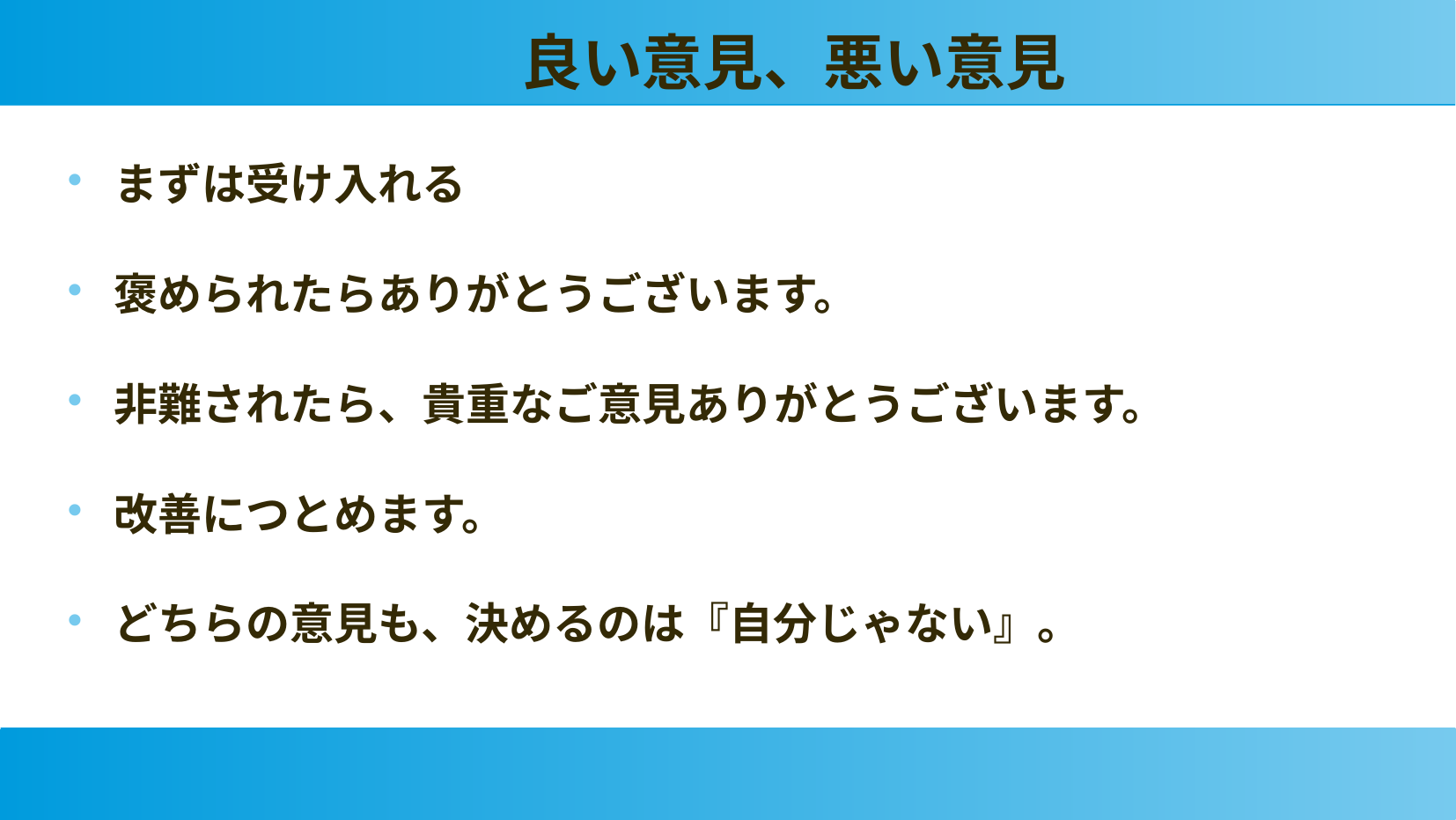

良い意見、悪い意見
まずは受け入れる
褒められたらありがとうございます。
非難されたら、貴重なご意見ありがとうございます。
改善につとめます。
どちらの意見も、決めるのは『自分じゃない』。